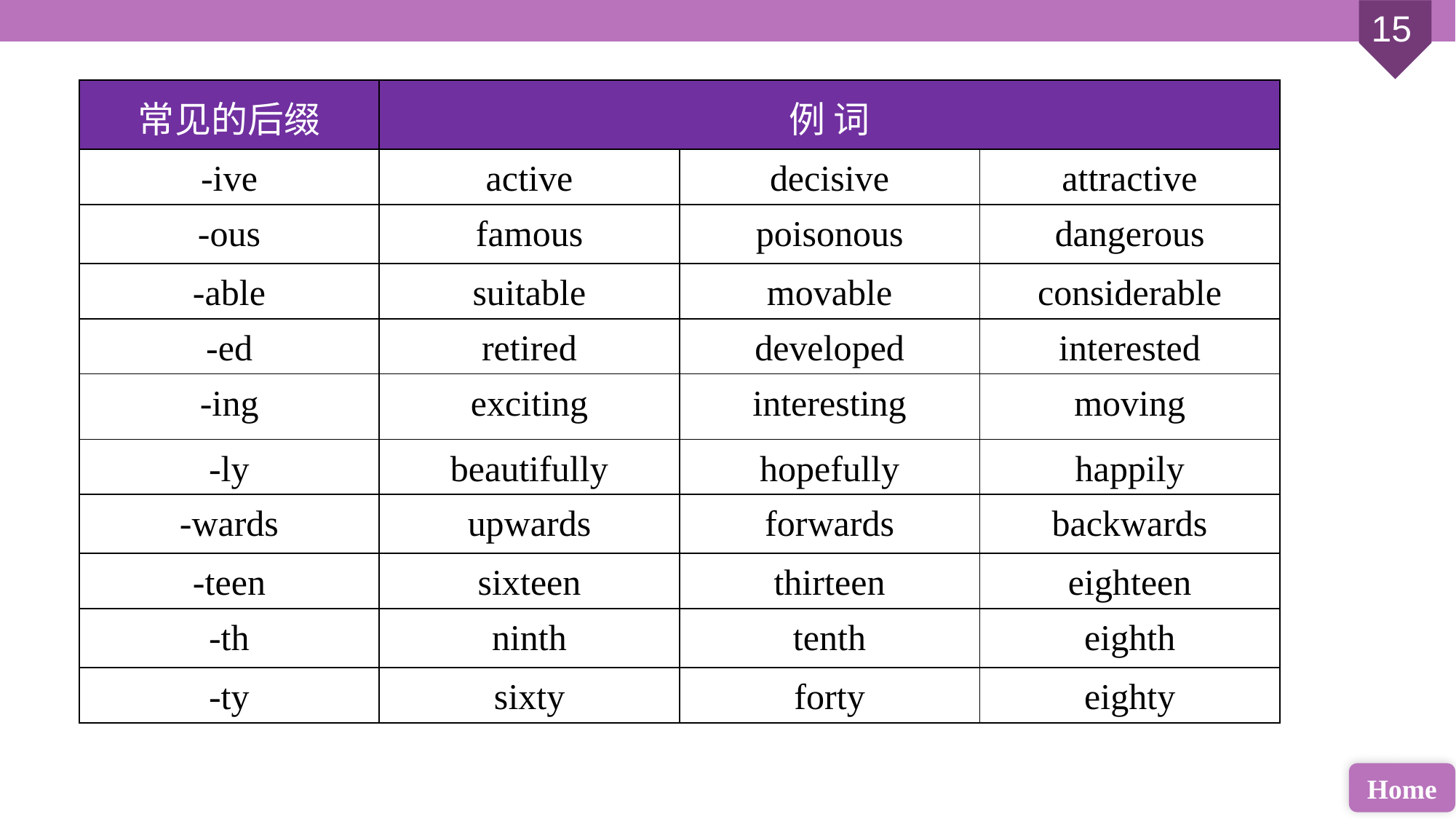

| 常见的后缀 | 例 词 |  |  |
| --- | --- | --- | --- |
| -ive | active | decisive | attractive |
| -ous | famous | poisonous | dangerous |
| -able | suitable | movable | considerable |
| -ed | retired | developed | interested |
| -ing | exciting | interesting | moving |
| -ly | beautifully | hopefully | happily |
| -wards | upwards | forwards | backwards |
| -teen | sixteen | thirteen | eighteen |
| -th | ninth | tenth | eighth |
| -ty | sixty | forty | eighty |